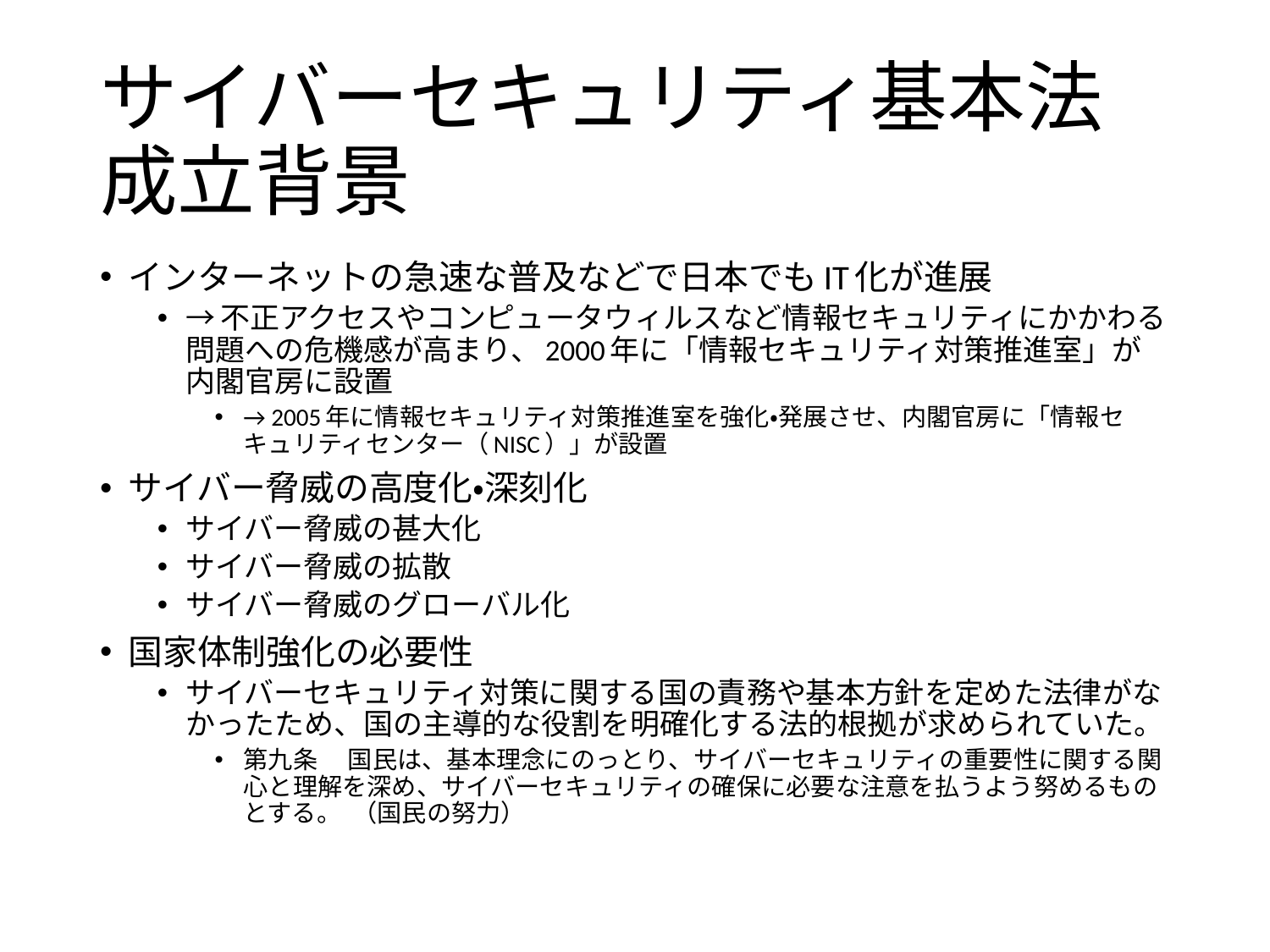

# サイバーセキュリティ基本法成立背景
インターネットの急速な普及などで日本でもIT化が進展
→不正アクセスやコンピュータウィルスなど情報セキュリティにかかわる問題への危機感が高まり、2000年に「情報セキュリティ対策推進室」が内閣官房に設置
→ 2005年に情報セキュリティ対策推進室を強化・発展させ、内閣官房に「情報セキュリティセンター（NISC）」が設置
サイバー脅威の高度化・深刻化
サイバー脅威の甚大化
サイバー脅威の拡散
サイバー脅威のグローバル化
国家体制強化の必要性
サイバーセキュリティ対策に関する国の責務や基本方針を定めた法律がなかったため、国の主導的な役割を明確化する法的根拠が求められていた。
第九条 　国民は、基本理念にのっとり、サイバーセキュリティの重要性に関する関心と理解を深め、サイバーセキュリティの確保に必要な注意を払うよう努めるものとする。  （国民の努力）